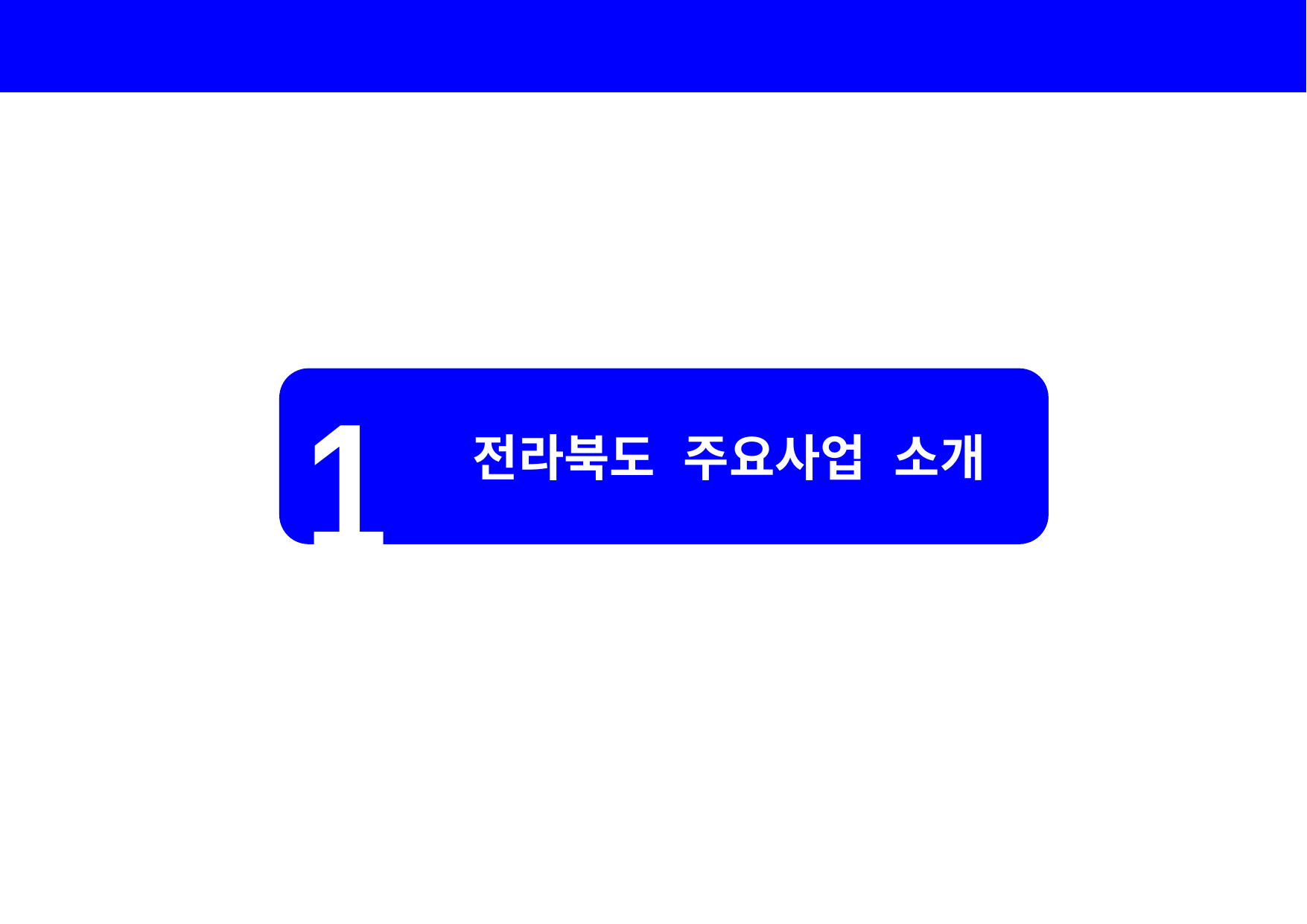

|  |
| --- |

전라북도  주요사업  소개
1